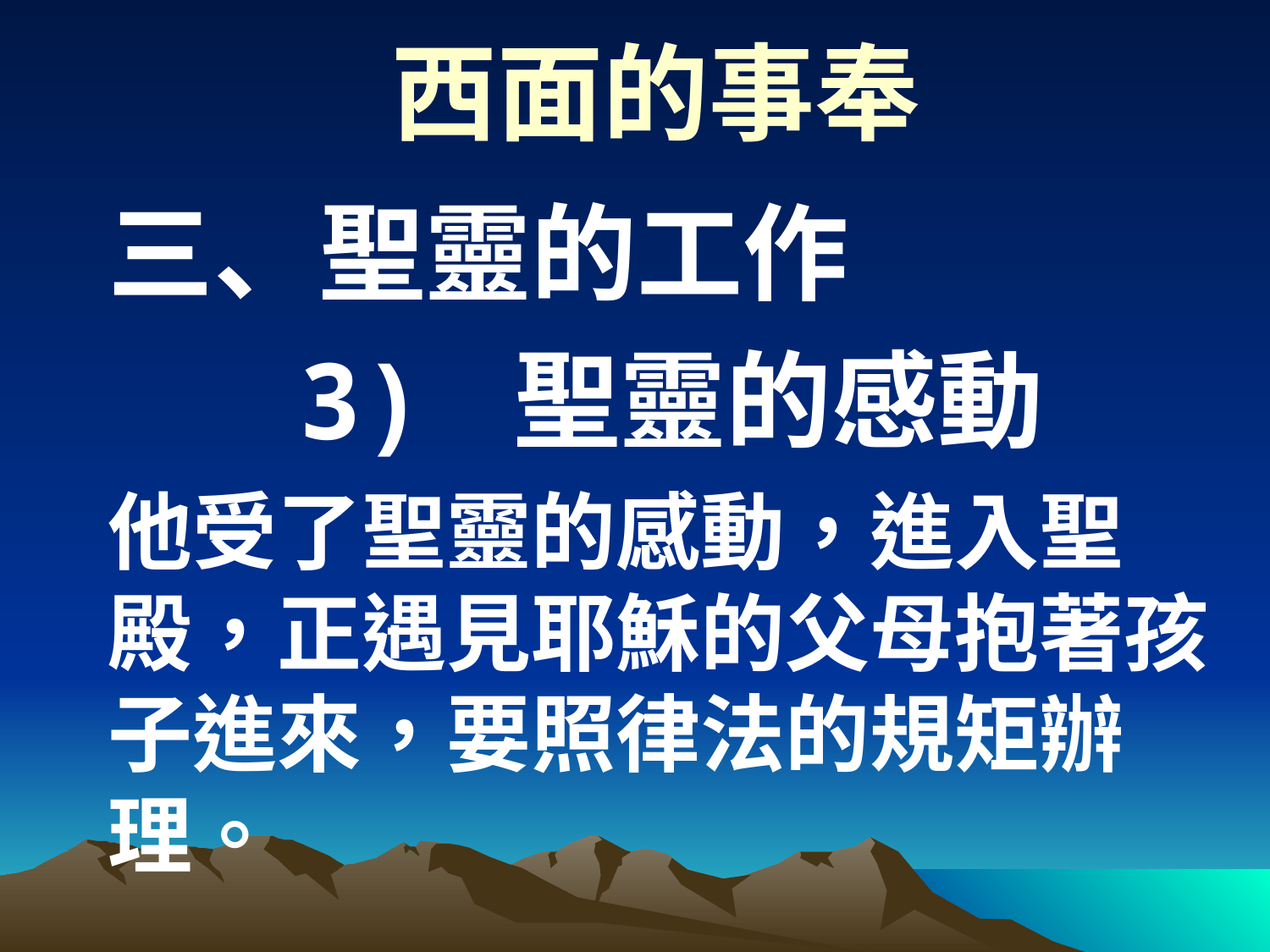

# 西面的事奉
三、聖靈的工作
   3) 聖靈的感動
他受了聖靈的感動，進入聖殿，正遇見耶穌的父母抱著孩子進來，要照律法的規矩辦理。